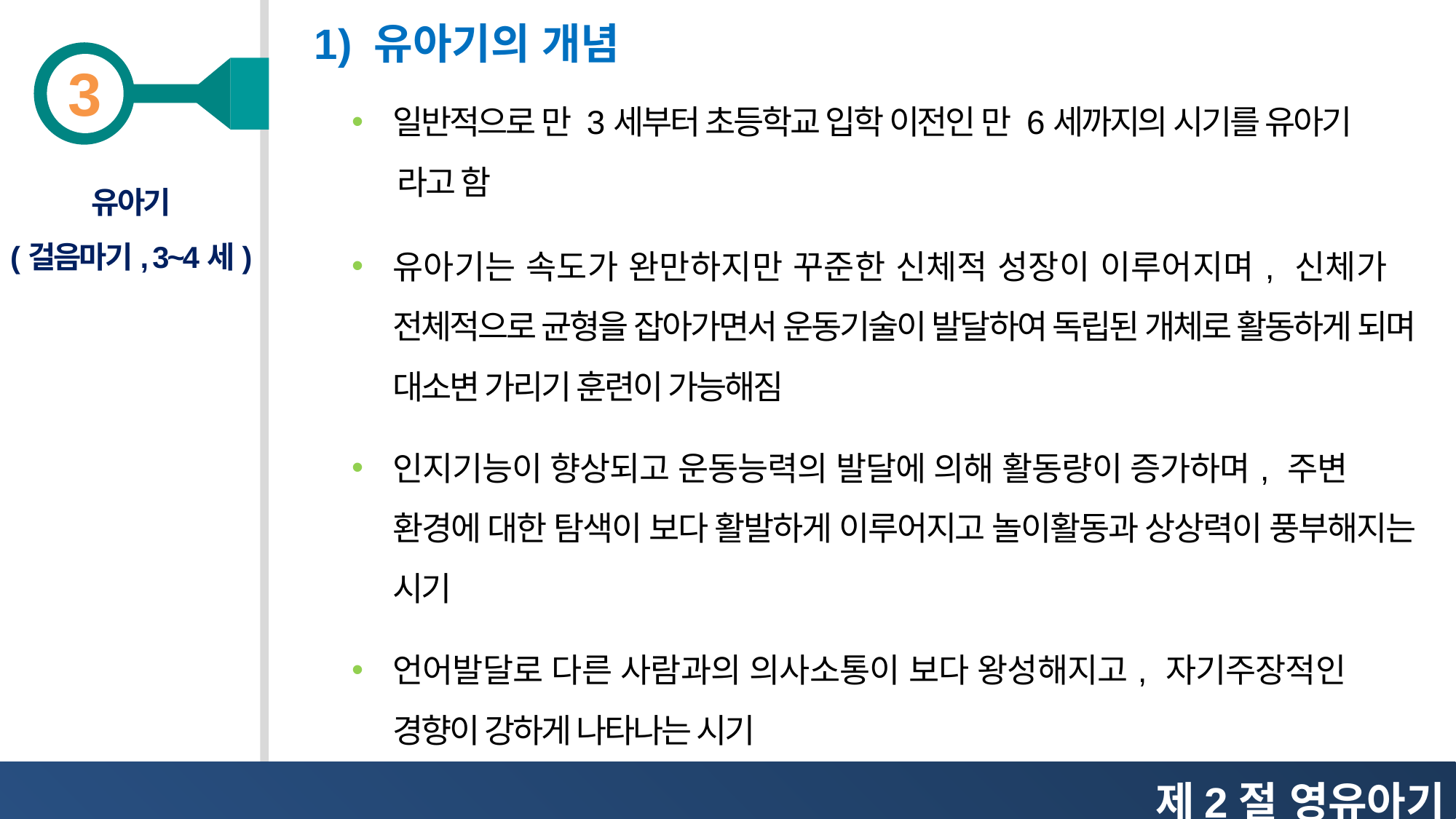

1) 유아기의 개념
일반적으로 만 3세부터 초등학교 입학 이전인 만 6세까지의 시기를 유아기
     라고 함

유아기는 속도가 완만하지만 꾸준한 신체적 성장이 이루어지며, 신체가    전체적으로 균형을 잡아가면서 운동기술이 발달하여 독립된 개체로 활동하게 되며 대소변 가리기 훈련이 가능해짐

인지기능이 향상되고 운동능력의 발달에 의해 활동량이 증가하며, 주변         환경에 대한 탐색이 보다 활발하게 이루어지고 놀이활동과 상상력이 풍부해지는 시기

언어발달로 다른 사람과의 의사소통이 보다 왕성해지고, 자기주장적인         경향이 강하게 나타나는 시기
유아기
(걸음마기, 3~4세)
제2절 영유아기